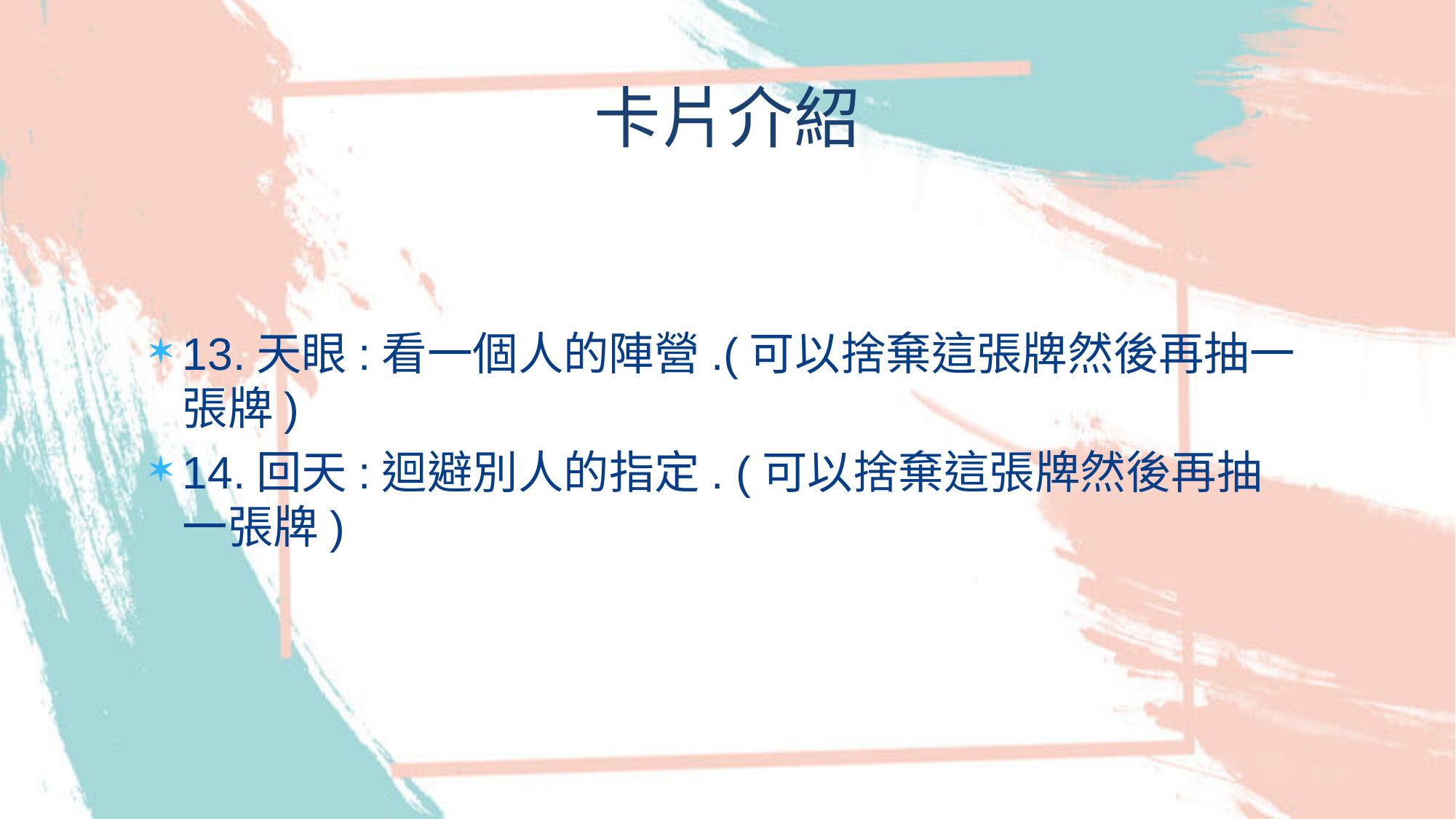

# 卡片介紹
13.天眼:看一個人的陣營.(可以捨棄這張牌然後再抽一張牌)
14.回天:迴避別人的指定. (可以捨棄這張牌然後再抽一張牌)